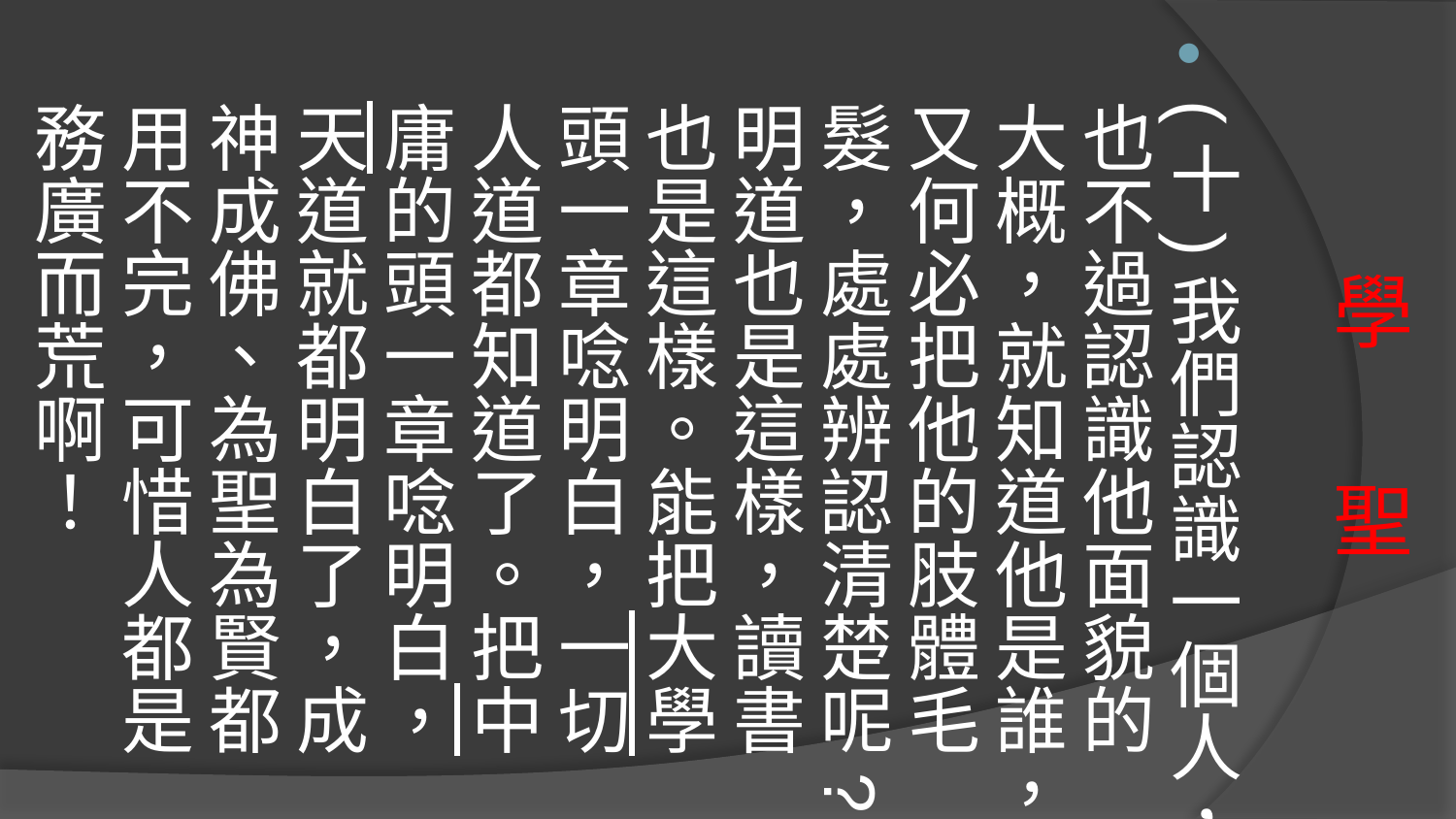

(十)我們認識一個人，也不過認識他面貌的大概，就知道他是誰，又何必把他的肢體毛髮，處處辨認清楚呢?明道也是這樣，讀書也是這樣。能把大學頭一章唸明白，一切人道都知道了。把中庸的頭一章唸明白，天道就都明白了，成神成佛、為聖為賢都用不完，可惜人都是務廣而荒啊！
# 學       聖